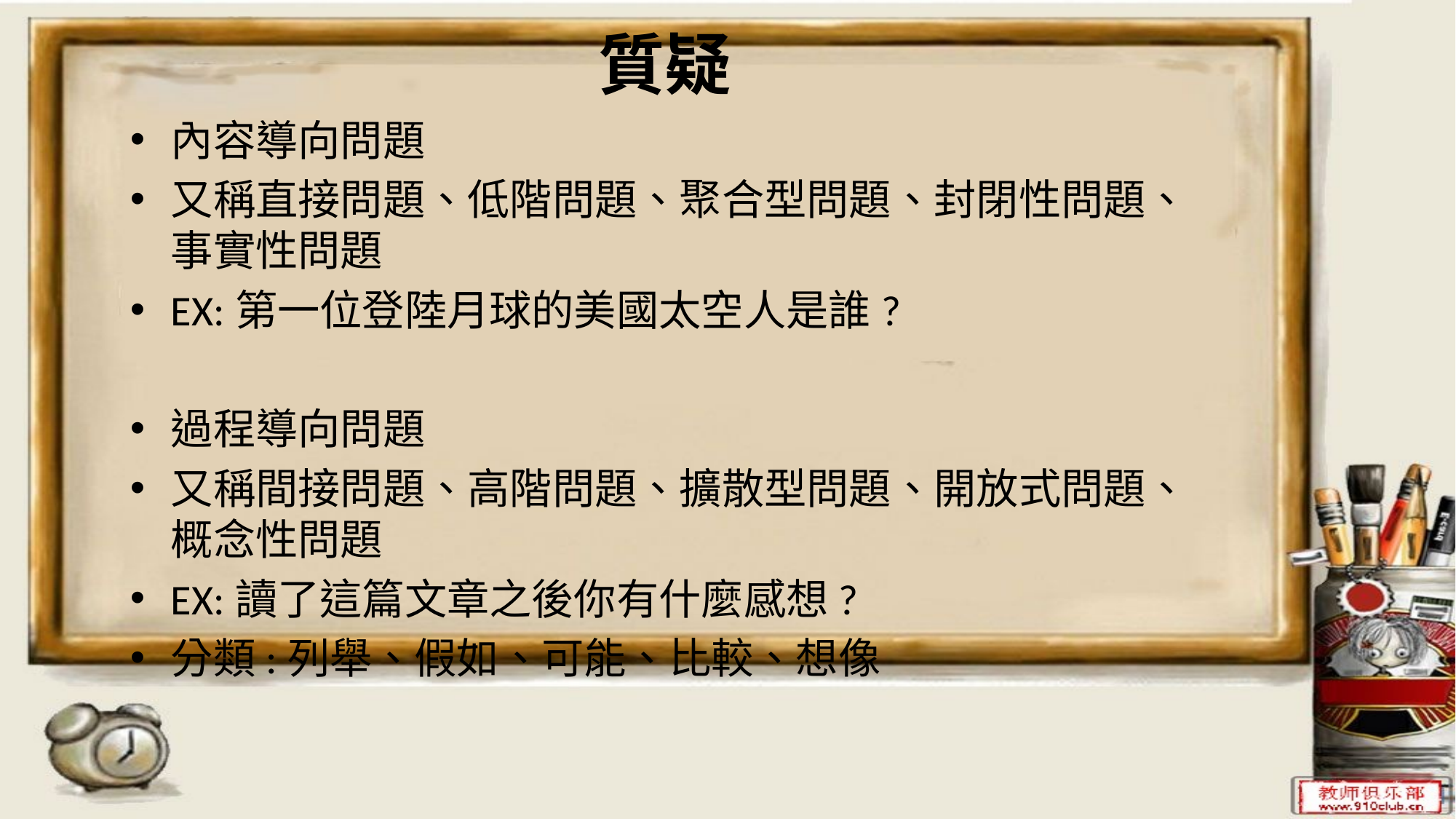

# 質疑
內容導向問題
又稱直接問題、低階問題、聚合型問題、封閉性問題、事實性問題
EX:第一位登陸月球的美國太空人是誰?

過程導向問題
又稱間接問題、高階問題、擴散型問題、開放式問題、概念性問題
EX:讀了這篇文章之後你有什麼感想?
分類:列舉、假如、可能、比較、想像